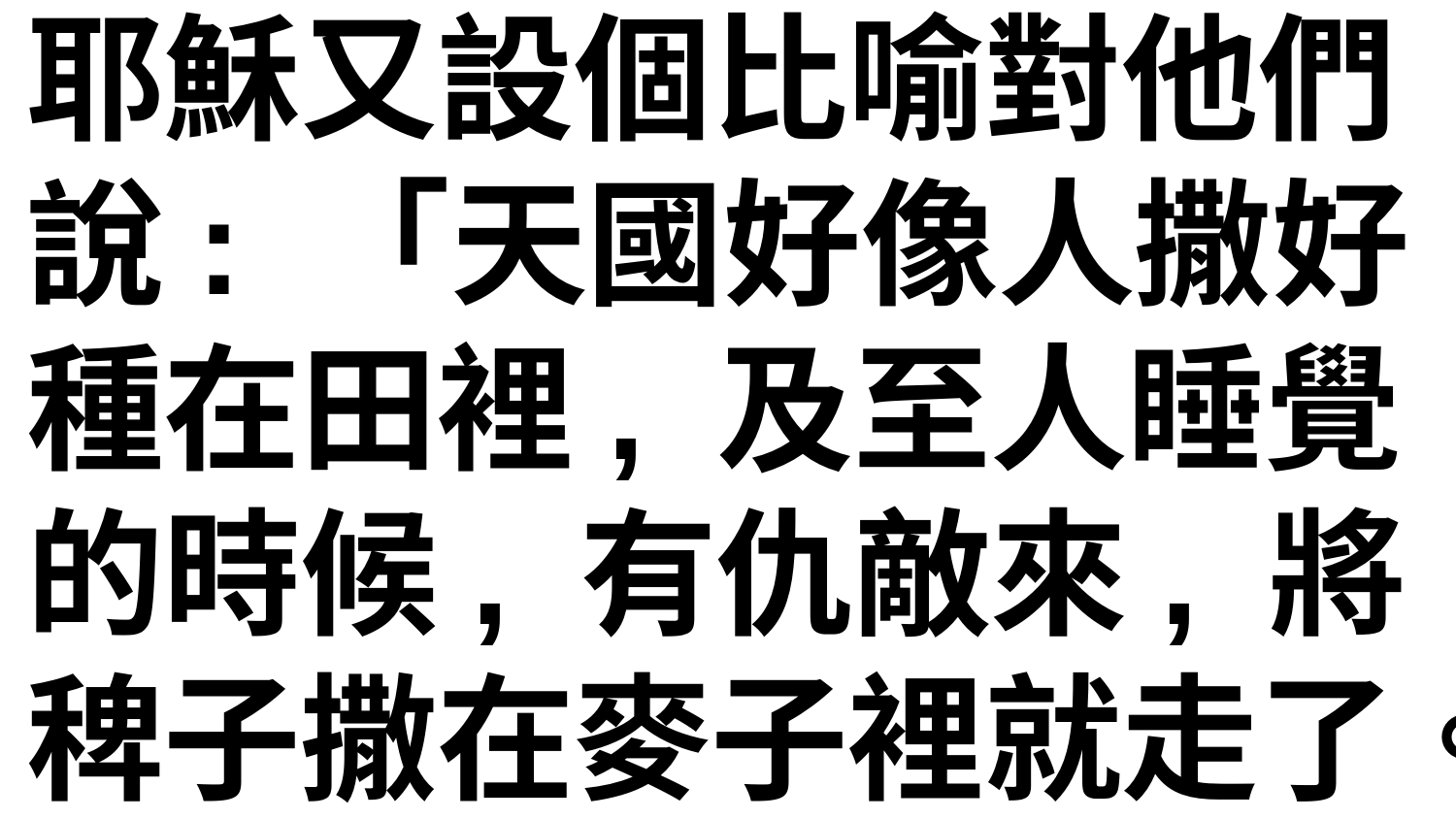

耶穌又設個比喻對他們說: 「天國好像人撒好種在田裡, 及至人睡覺的時候, 有仇敵來, 將稗子撒在麥子裡就走了。